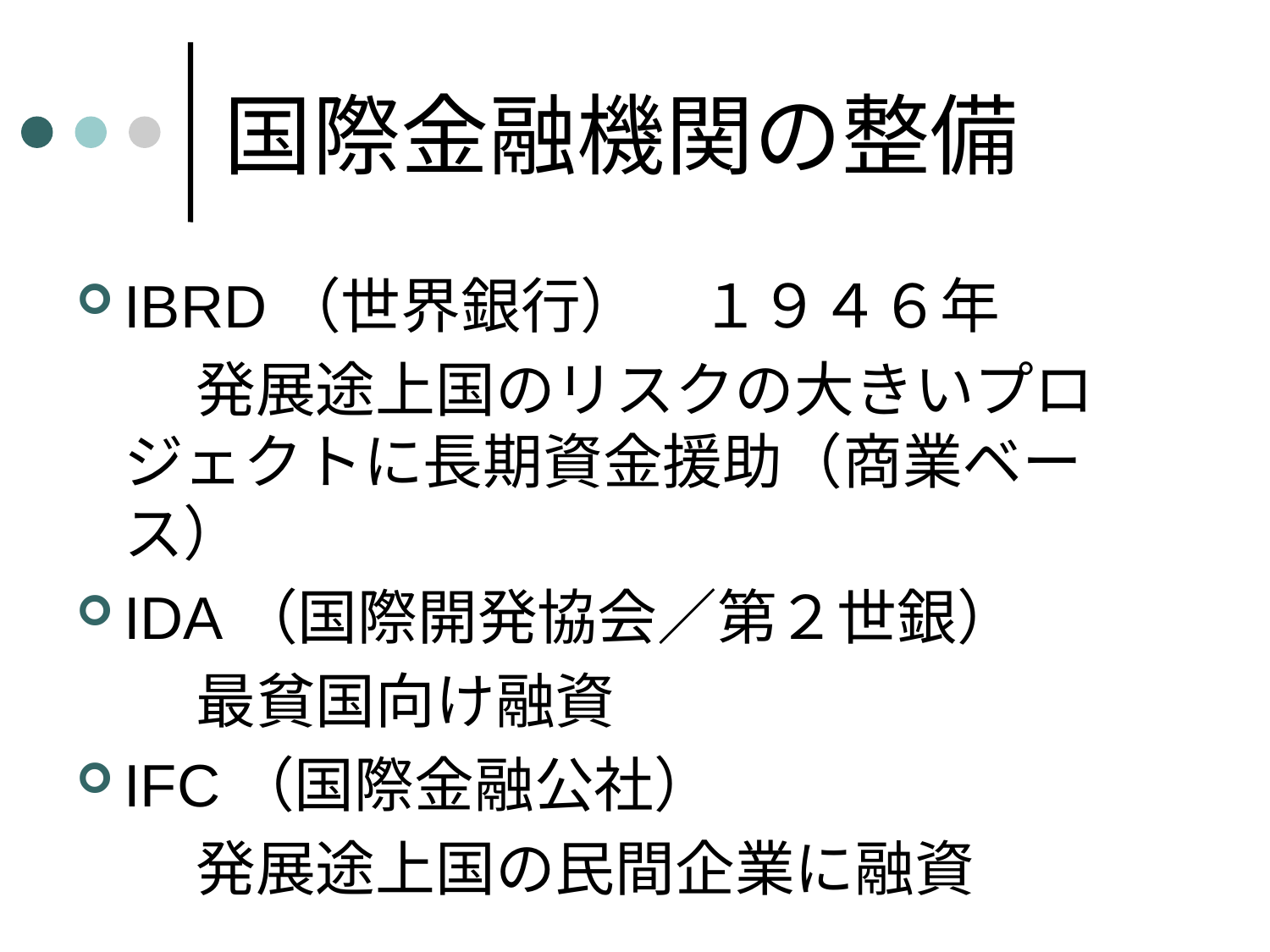

# 国際金融機関の整備
IBRD（世界銀行）　１９４６年
　　発展途上国のリスクの大きいプロジェクトに長期資金援助（商業ベース）
IDA（国際開発協会／第２世銀）
　　最貧国向け融資
IFC（国際金融公社）
　　発展途上国の民間企業に融資